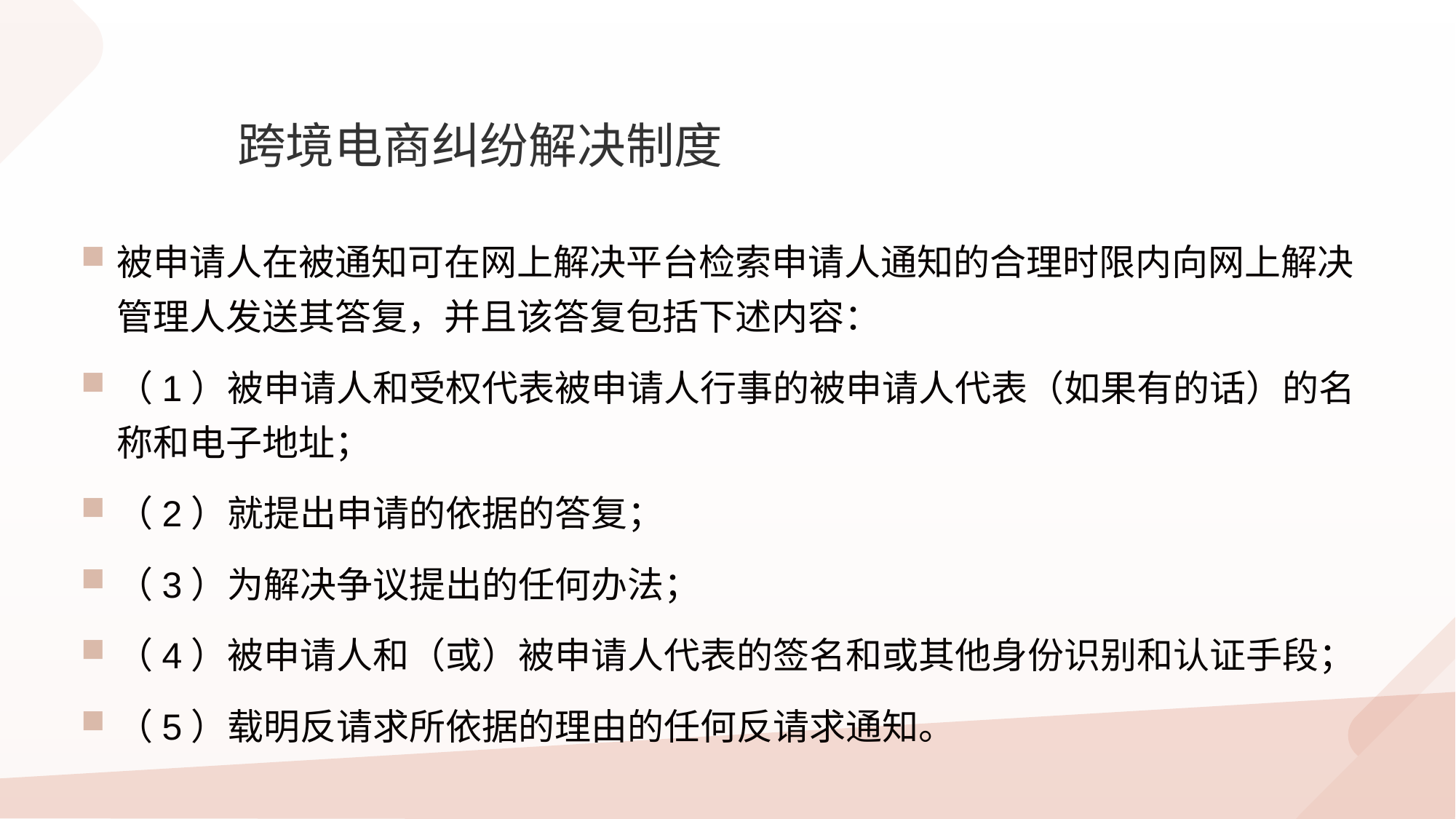

跨境电商纠纷解决制度
被申请人在被通知可在网上解决平台检索申请人通知的合理时限内向网上解决管理人发送其答复，并且该答复包括下述内容：
（1）被申请人和受权代表被申请人行事的被申请人代表（如果有的话）的名称和电子地址；
（2）就提出申请的依据的答复；
（3）为解决争议提出的任何办法；
（4）被申请人和（或）被申请人代表的签名和或其他身份识别和认证手段；
（5）载明反请求所依据的理由的任何反请求通知。